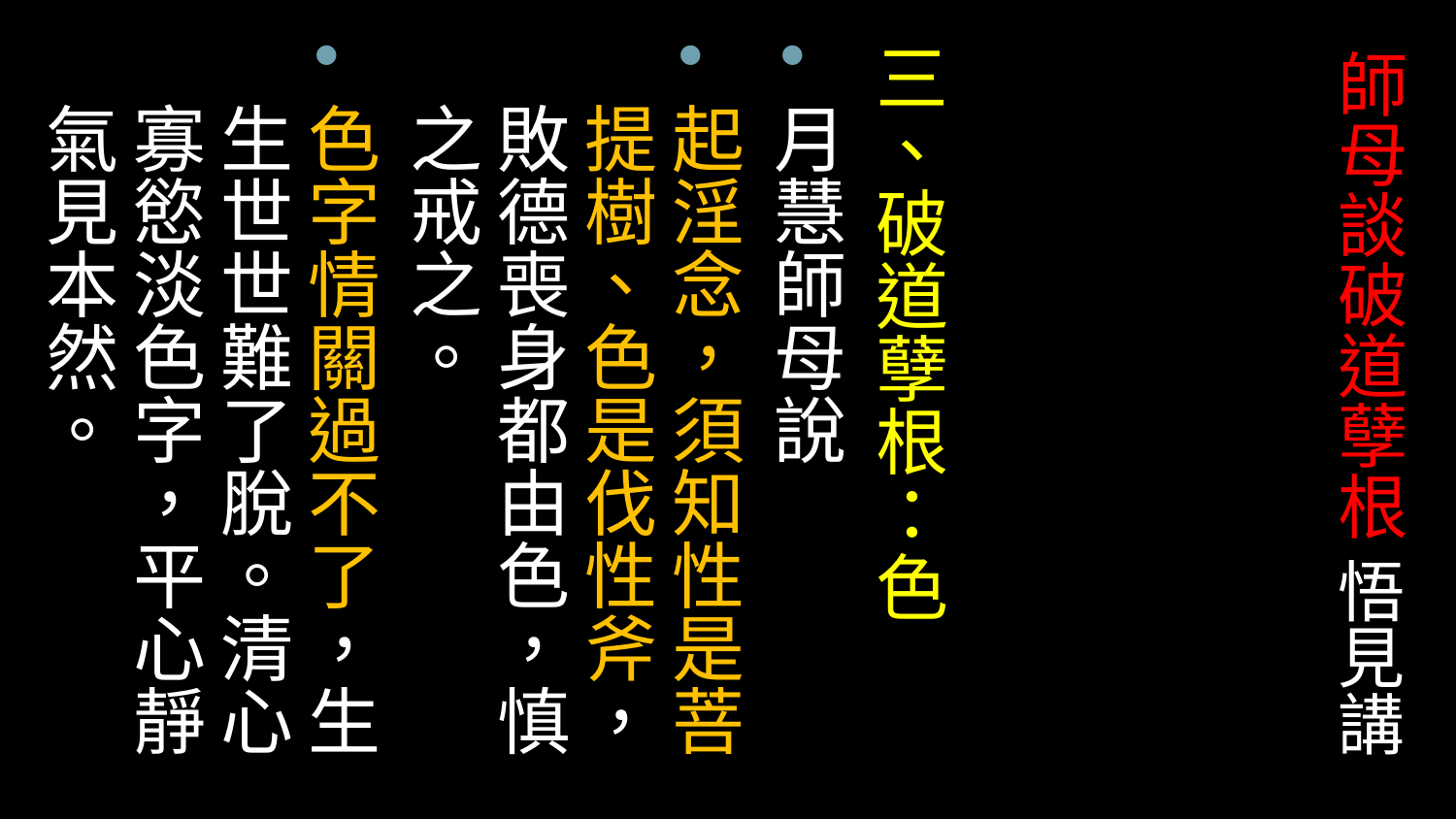

# 師母談破道孽根 悟見講
三、破道孽根：色
月慧師母說
起淫念，須知性是菩提樹、色是伐性斧，敗德喪身都由色，慎之戒之。
色字情關過不了，生生世世難了脫。清心寡慾淡色字，平心靜氣見本然。